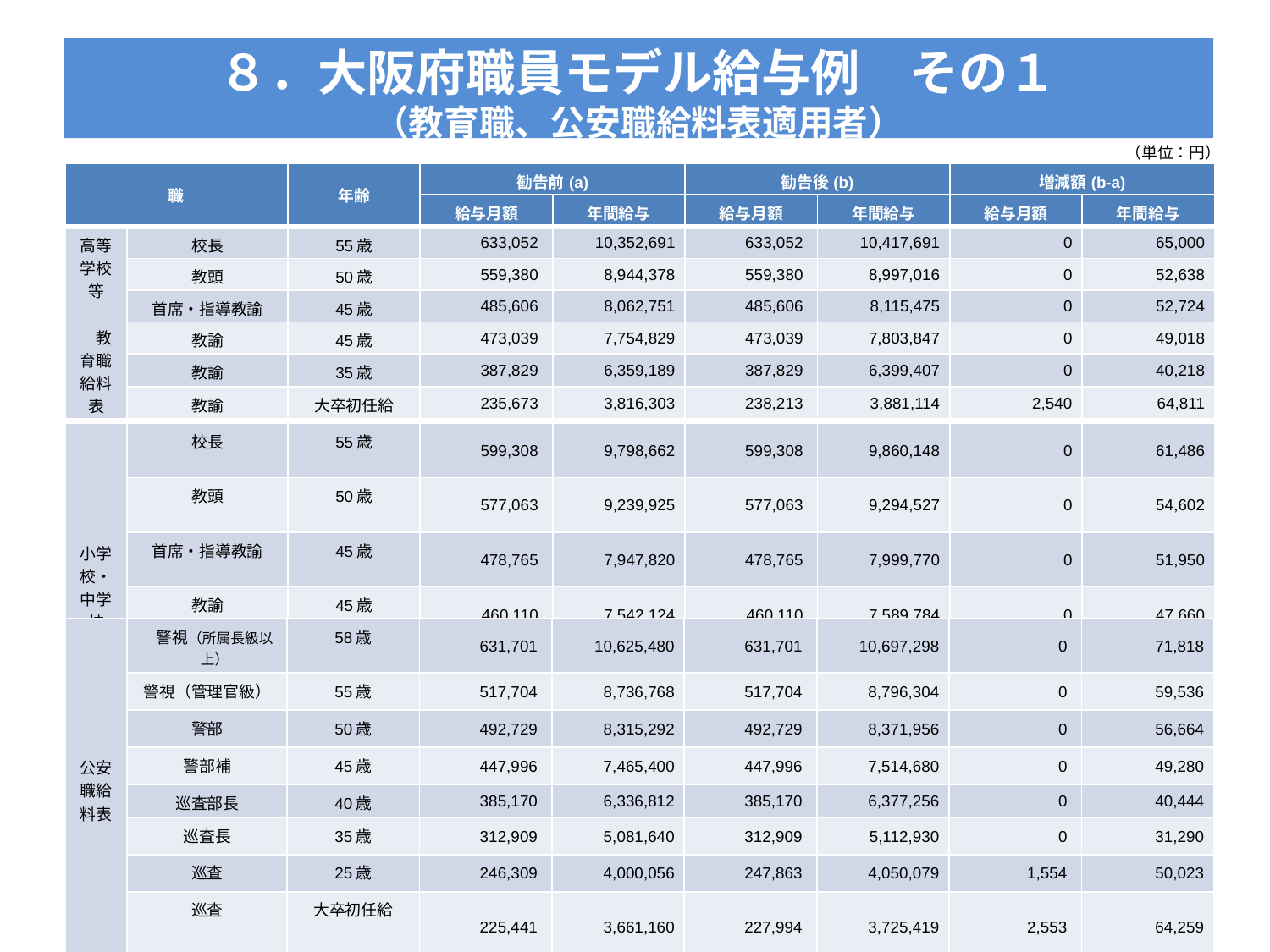

# ８．大阪府職員モデル給与例　その１ （教育職、公安職給料表適用者）
（単位：円）
| 職 |  | 年齢 | 勧告前(a) |  | 勧告後(b) |  | 増減額(b-a) |  |
| --- | --- | --- | --- | --- | --- | --- | --- | --- |
|  |  |  | 給与月額 | 年間給与 | 給与月額 | 年間給与 | 給与月額 | 年間給与 |
| 高等学校等 　　　教育職給料表 | 校長 | 55歳 | 633,052 | 10,352,691 | 633,052 | 10,417,691 | 0 | 65,000 |
|  | 教頭 | 50歳 | 559,380 | 8,944,378 | 559,380 | 8,997,016 | 0 | 52,638 |
|  | 首席・指導教諭 | 45歳 | 485,606 | 8,062,751 | 485,606 | 8,115,475 | 0 | 52,724 |
|  | 教諭 | 45歳 | 473,039 | 7,754,829 | 473,039 | 7,803,847 | 0 | 49,018 |
|  | 教諭 | 35歳 | 387,829 | 6,359,189 | 387,829 | 6,399,407 | 0 | 40,218 |
|  | 教諭 | 大卒初任給 | 235,673 | 3,816,303 | 238,213 | 3,881,114 | 2,540 | 64,811 |
| 小学校・中学校 教育職給料表 | 校長 | 55歳 | 599,308 | 9,798,662 | 599,308 | 9,860,148 | 0 | 61,486 |
| --- | --- | --- | --- | --- | --- | --- | --- | --- |
|  | 教頭 | 50歳 | 577,063 | 9,239,925 | 577,063 | 9,294,527 | 0 | 54,602 |
|  | 首席・指導教諭 | 45歳 | 478,765 | 7,947,820 | 478,765 | 7,999,770 | 0 | 51,950 |
|  | 教諭 | 45歳 | 460,110 | 7,542,124 | 460,110 | 7,589,784 | 0 | 47,660 |
|  | 教諭 | 35歳 | 364,241 | 5,973,348 | 364,241 | 6,011,142 | 0 | 37,794 |
|  | 教諭 | 大卒初任給 | 235,673 | 3,816,303 | 238,213 | 3,881,114 | 2,540 | 64,811 |
| 公安職給料表 | 警視（所属長級以上） | 58歳 | 631,701 | 10,625,480 | 631,701 | 10,697,298 | 0 | 71,818 |
| --- | --- | --- | --- | --- | --- | --- | --- | --- |
|  | 警視（管理官級） | 55歳 | 517,704 | 8,736,768 | 517,704 | 8,796,304 | 0 | 59,536 |
|  | 警部 | 50歳 | 492,729 | 8,315,292 | 492,729 | 8,371,956 | 0 | 56,664 |
|  | 警部補 | 45歳 | 447,996 | 7,465,400 | 447,996 | 7,514,680 | 0 | 49,280 |
|  | 巡査部長 | 40歳 | 385,170 | 6,336,812 | 385,170 | 6,377,256 | 0 | 40,444 |
|  | 巡査長 | 35歳 | 312,909 | 5,081,640 | 312,909 | 5,112,930 | 0 | 31,290 |
|  | 巡査 | 25歳 | 246,309 | 4,000,056 | 247,863 | 4,050,079 | 1,554 | 50,023 |
|  | 巡査 | 大卒初任給 | 225,441 | 3,661,160 | 227,994 | 3,725,419 | 2,553 | 64,259 |
10